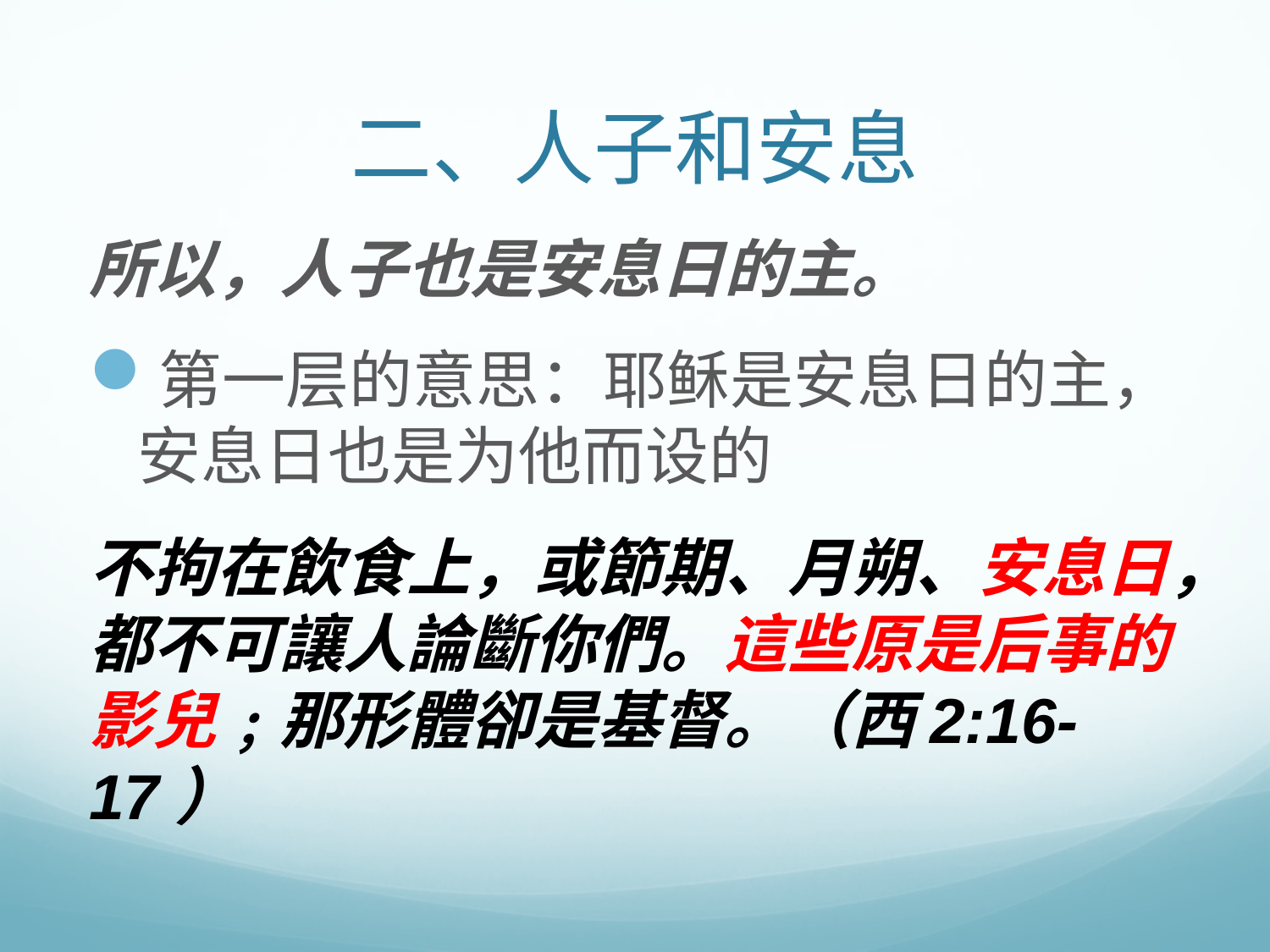

# 二、人子和安息
所以，人子也是安息日的主。
第一层的意思：耶稣是安息日的主，安息日也是为他而设的
不拘在飲食上，或節期、月朔、安息日，都不可讓人論斷你們。這些原是后事的影兒﹔那形體卻是基督。（西2:16-17）